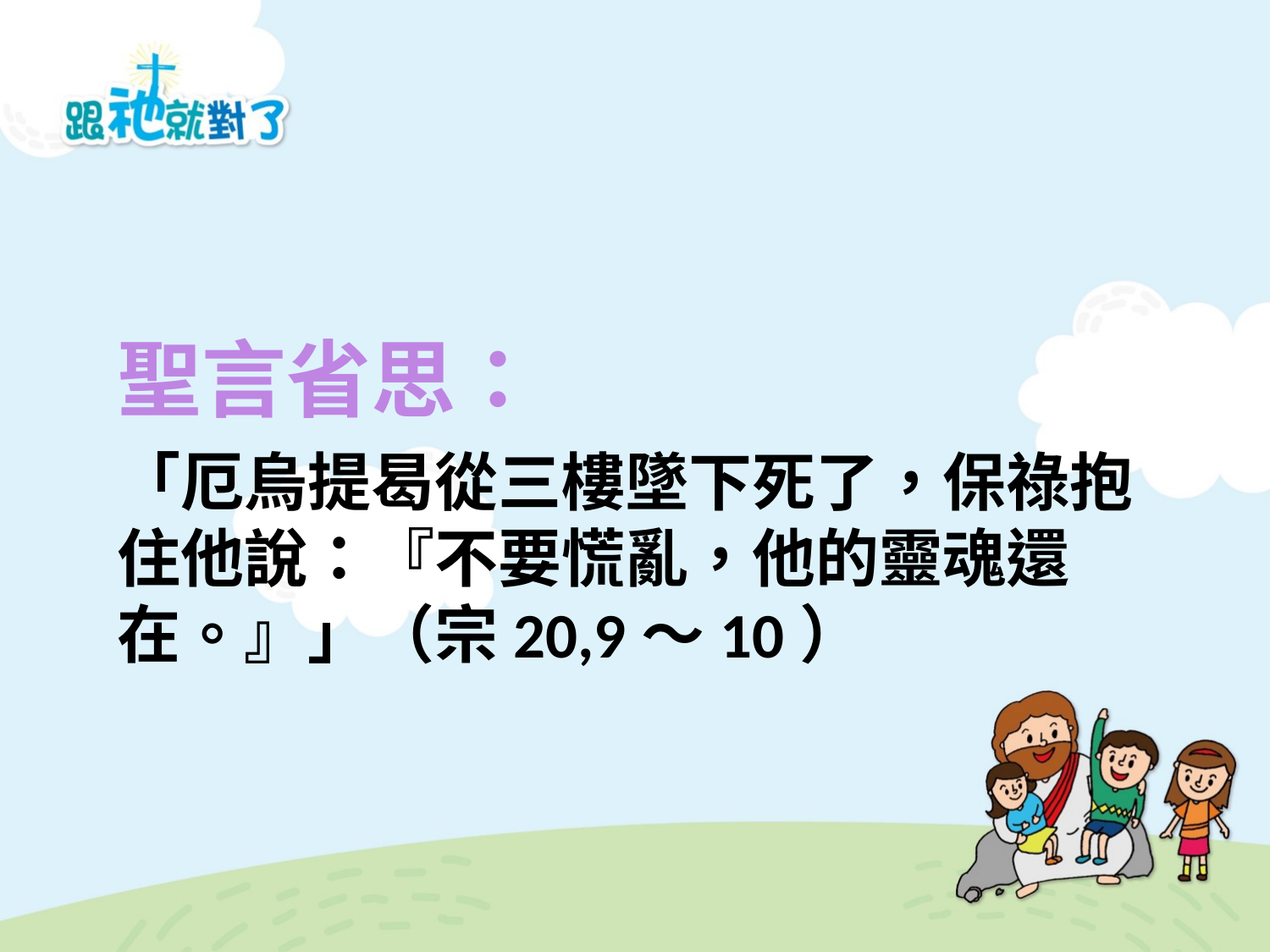

聖言省思：
「厄烏提曷從三樓墜下死了，保祿抱住他說：『不要慌亂，他的靈魂還在。』」（宗20,9～10）